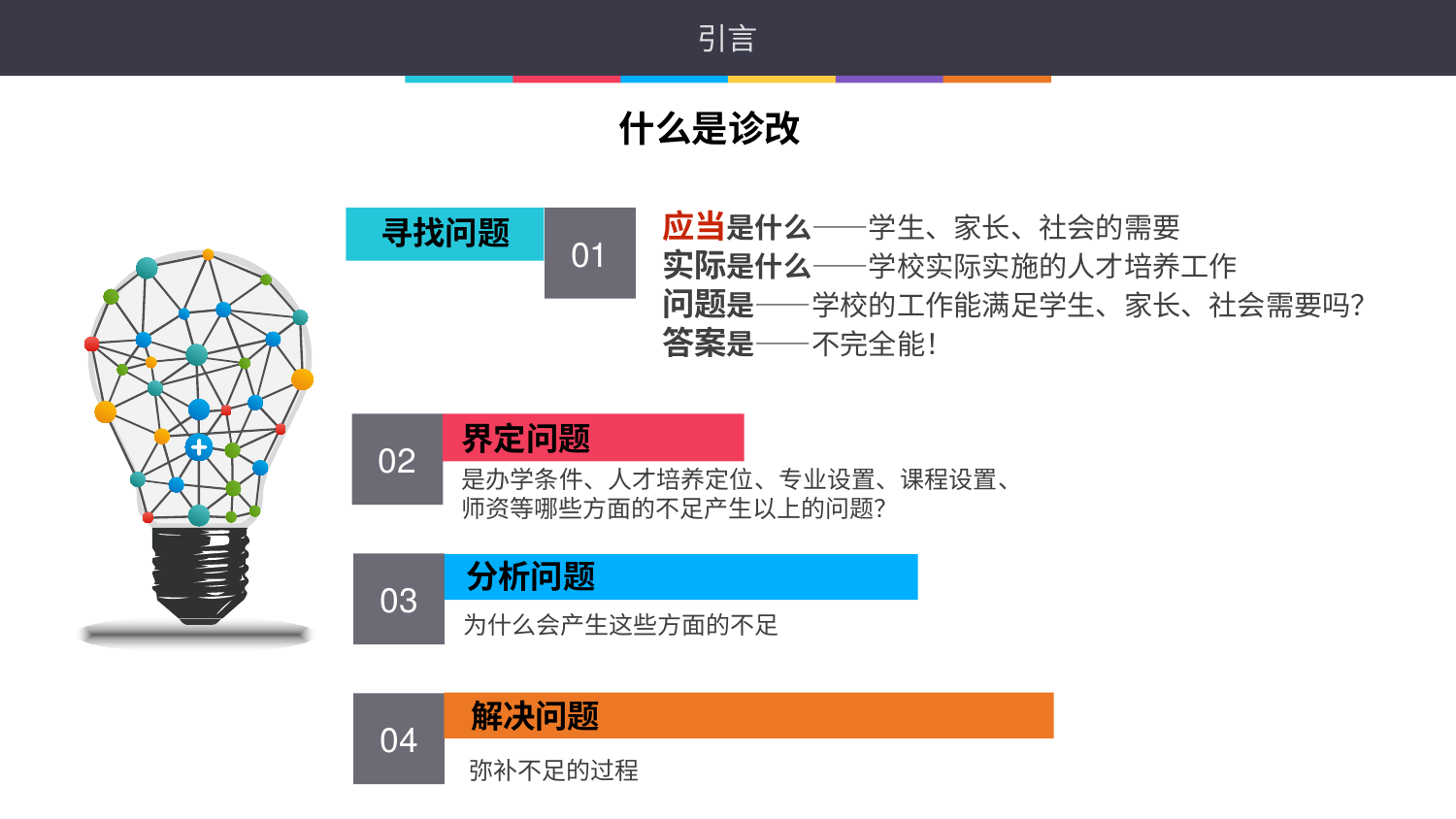

# 引言
什么是诊改
应当是什么——学生、家长、社会的需要
实际是什么——学校实际实施的人才培养工作
问题是——学校的工作能满足学生、家长、社会需要吗？
答案是——不完全能！
寻找问题

01

界定问题

02
是办学条件、人才培养定位、专业设置、课程设置、师资等哪些方面的不足产生以上的问题？
分析问题

03
为什么会产生这些方面的不足

解决问题

04
弥补不足的过程